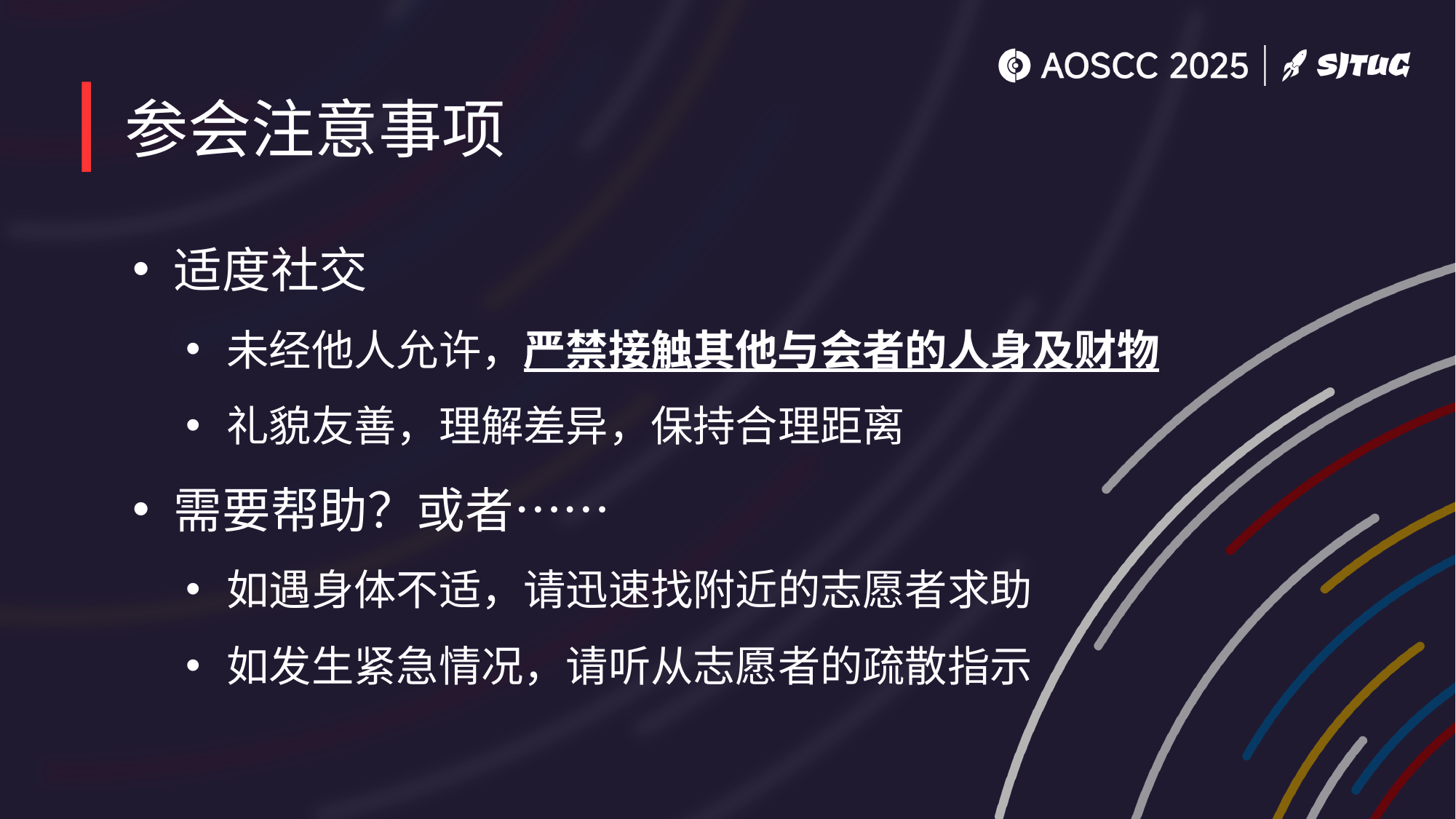

# 参会注意事项
适度社交
未经他人允许，严禁接触其他与会者的人身及财物
礼貌友善，理解差异，保持合理距离
需要帮助？或者……
如遇身体不适，请迅速找附近的志愿者求助
如发生紧急情况，请听从志愿者的疏散指示